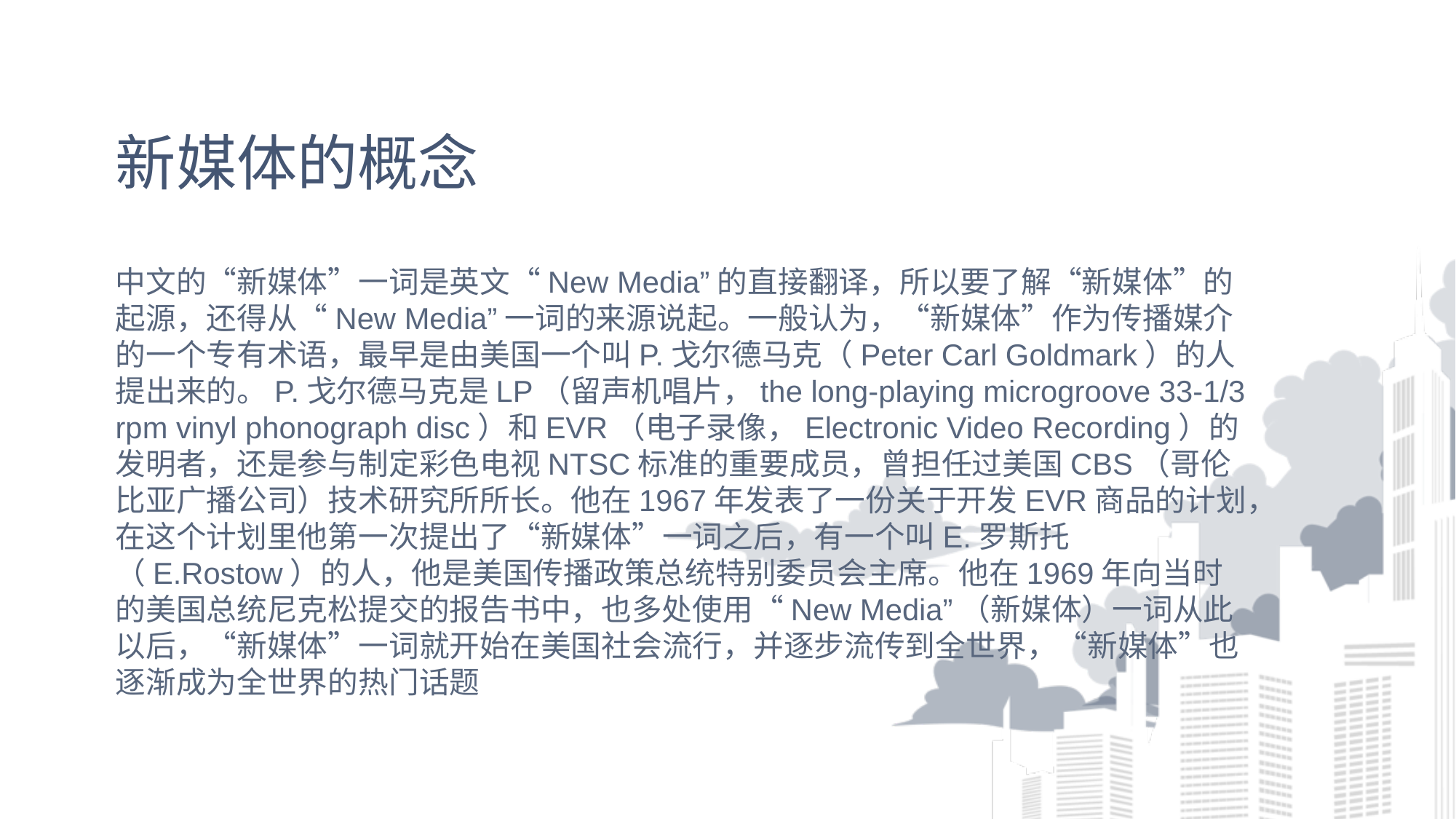

# 新媒体的概念
中文的“新媒体”一词是英文“New Media”的直接翻译，所以要了解“新媒体”的起源，还得从“New Media”一词的来源说起。一般认为，“新媒体”作为传播媒介的一个专有术语，最早是由美国一个叫P.戈尔德马克（Peter Carl Goldmark）的人提出来的。P.戈尔德马克是LP（留声机唱片，the long-playing microgroove 33-1/3 rpm vinyl phonograph disc）和EVR（电子录像，Electronic Video Recording）的发明者，还是参与制定彩色电视NTSC标准的重要成员，曾担任过美国CBS（哥伦比亚广播公司）技术研究所所长。他在1967年发表了一份关于开发EVR商品的计划，在这个计划里他第一次提出了“新媒体”一词之后，有一个叫E.罗斯托（E.Rostow）的人，他是美国传播政策总统特别委员会主席。他在1969年向当时的美国总统尼克松提交的报告书中，也多处使用“New Media”（新媒体）一词从此以后，“新媒体”一词就开始在美国社会流行，并逐步流传到全世界，“新媒体”也逐渐成为全世界的热门话题